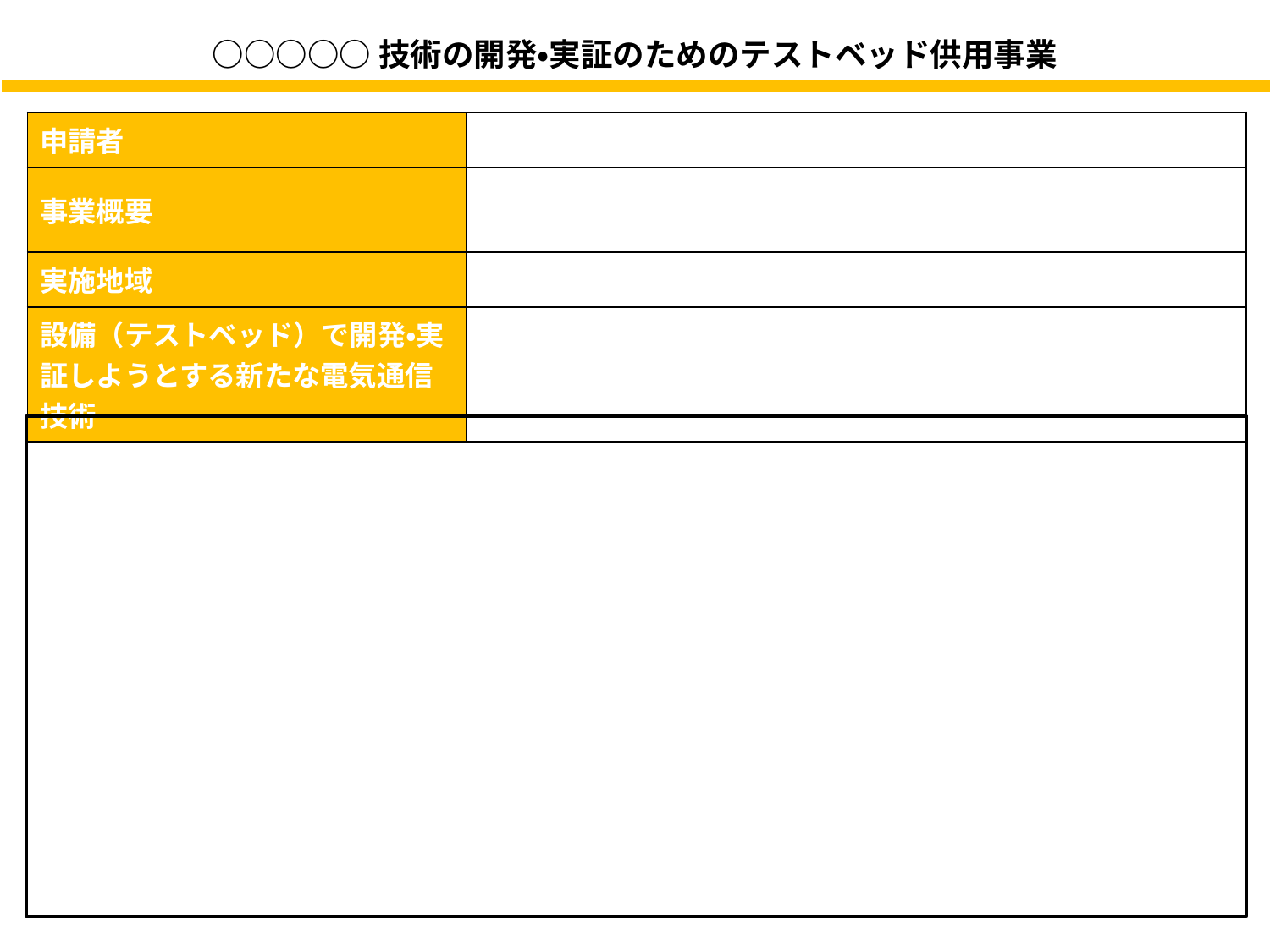

○○○○○技術の開発・実証のためのテストベッド供用事業
| 申請者 |  |
| --- | --- |
| 事業概要 |  |
| 実施地域 |  |
| 設備（テストベッド）で開発・実証しようとする新たな電気通信技術 |  |